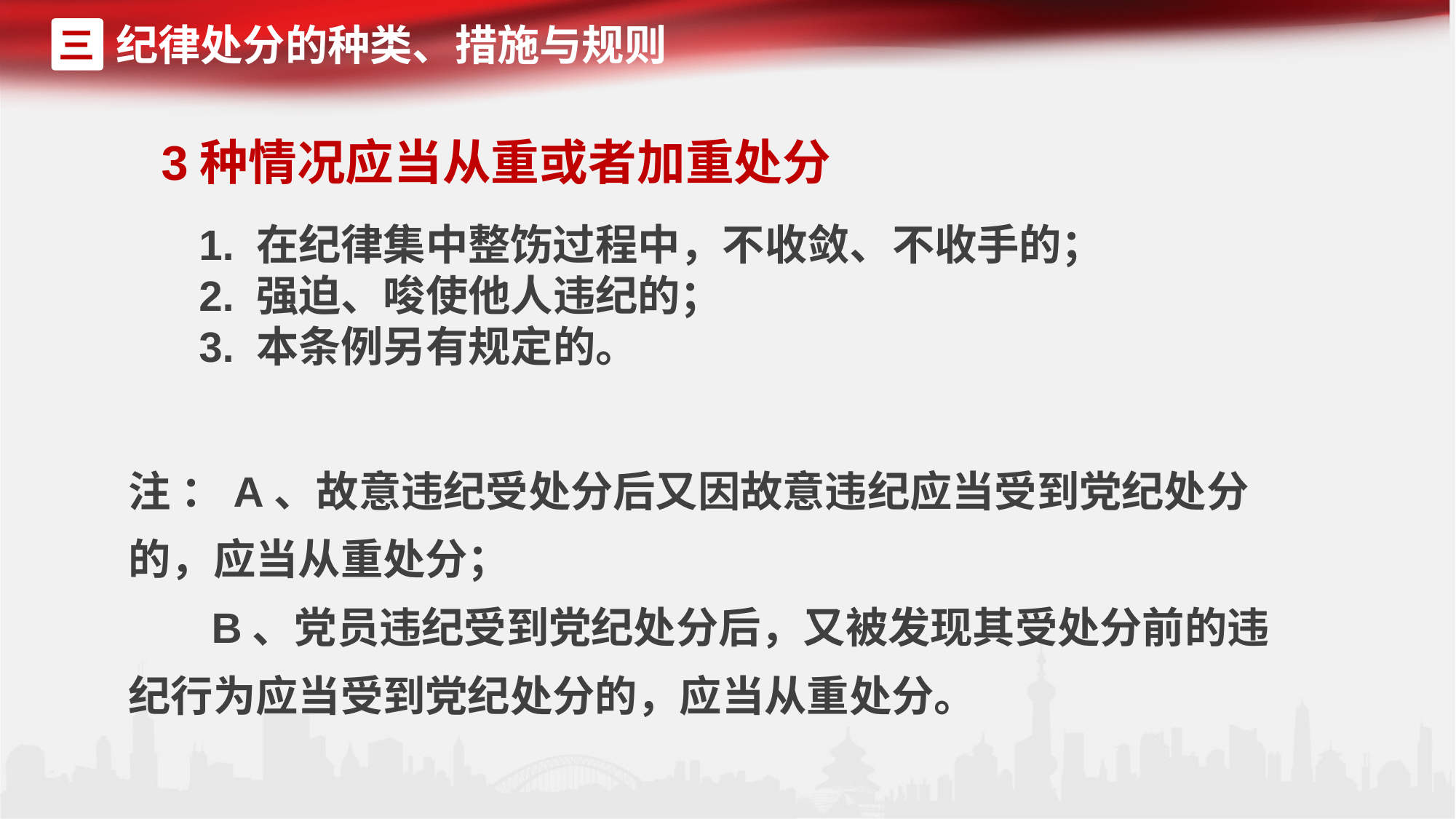

纪律处分的种类、措施与规则
三

3种情况应当从重或者加重处分
1. 在纪律集中整饬过程中，不收敛、不收手的；2. 强迫、唆使他人违纪的； 3. 本条例另有规定的。
注 ：A、故意违纪受处分后又因故意违纪应当受到党纪处分的，应当从重处分；
       B、党员违纪受到党纪处分后，又被发现其受处分前的违纪行为应当受到党纪处分的，应当从重处分。